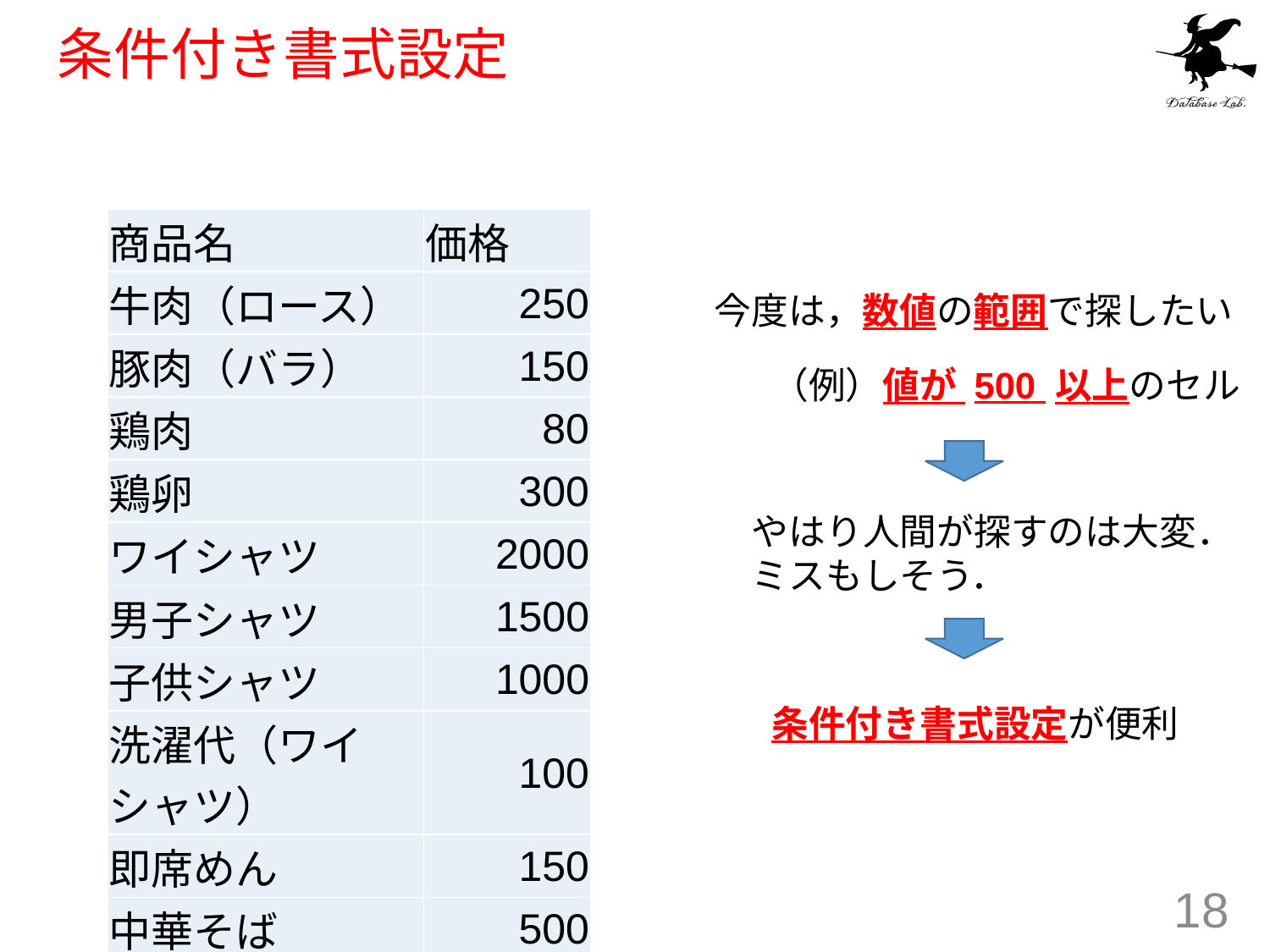

# 条件付き書式設定

| 商品名 | 価格 |
| --- | --- |
| 牛肉（ロース） | 250 |
| 豚肉（バラ） | 150 |
| 鶏肉 | 80 |
| 鶏卵 | 300 |
| ワイシャツ | 2000 |
| 男子シャツ | 1500 |
| 子供シャツ | 1000 |
| 洗濯代（ワイシャツ） | 100 |
| 即席めん | 150 |
| 中華そば | 500 |
今度は，数値の範囲で探したい
（例）値が 500 以上のセル

やはり人間が探すのは大変．
ミスもしそう．

条件付き書式設定が便利
元データ
18